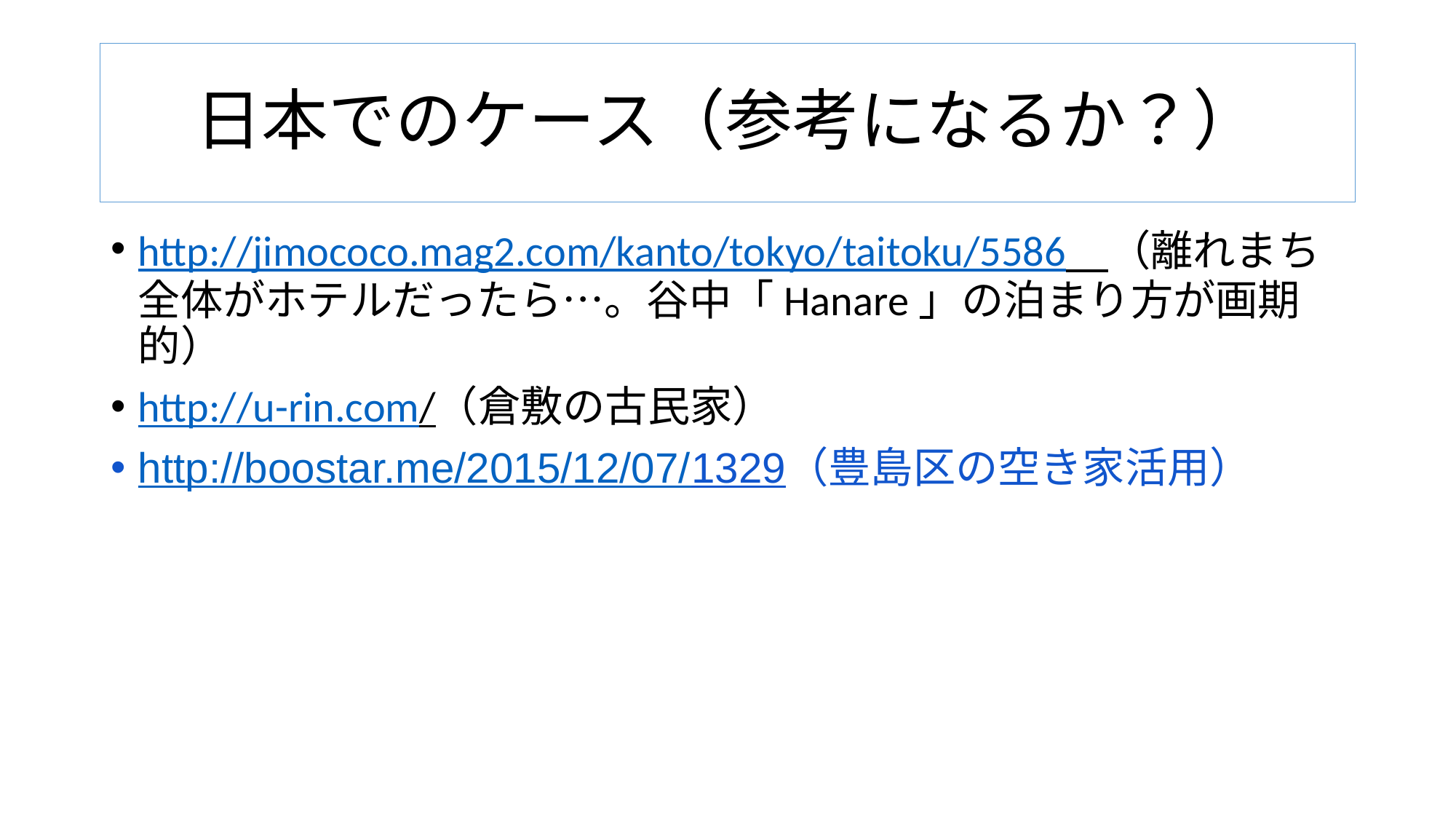

# 日本でのケース（参考になるか？）
http://jimococo.mag2.com/kanto/tokyo/taitoku/5586　（離れまち全体がホテルだったら…。谷中「Hanare」の泊まり方が画期的）
http://u-rin.com/（倉敷の古民家）
http://boostar.me/2015/12/07/1329（豊島区の空き家活用）